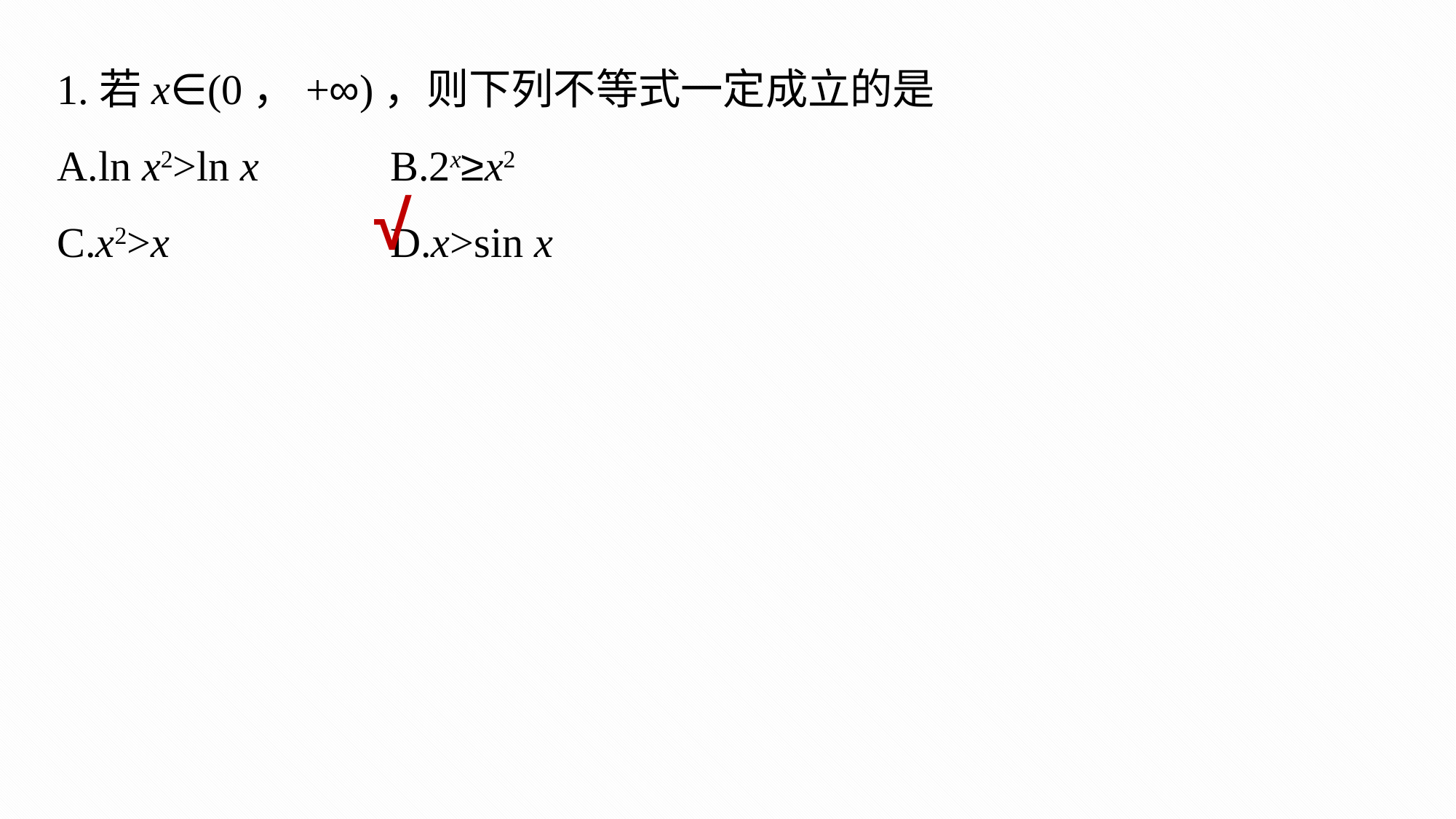

1.若x∈(0，+∞)，则下列不等式一定成立的是
A.ln x2>ln x	B.2x≥x2
C.x2>x		D.x>sin x
√